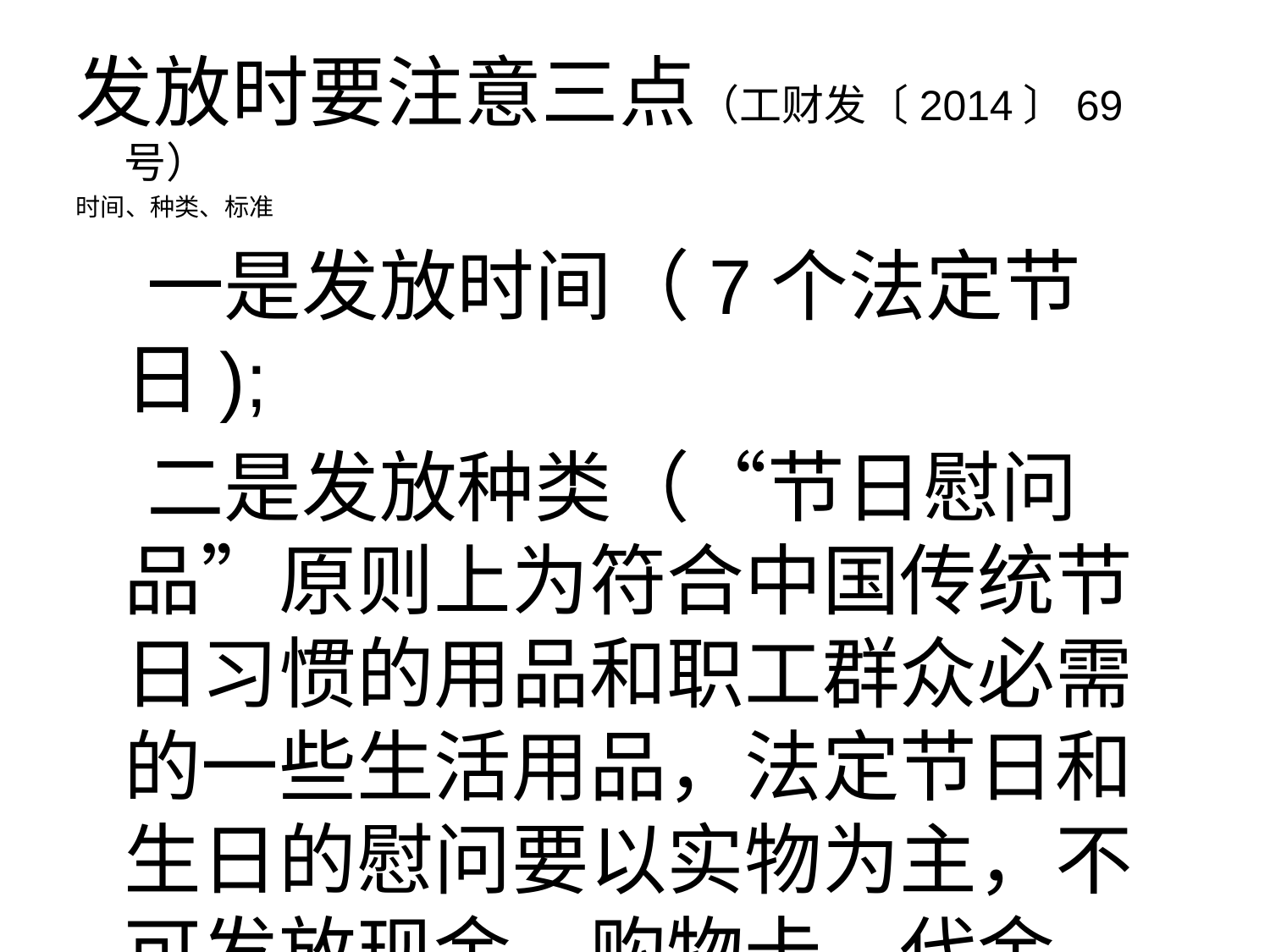

发放时要注意三点（工财发〔2014〕69号）
时间、种类、标准
   一是发放时间（7个法定节日);
   二是发放种类（“节日慰问品”原则上为符合中国传统节日习惯的用品和职工群众必需的一些生活用品，法定节日和生日的慰问要以实物为主，不可发放现金、购物卡、代金券）；
#